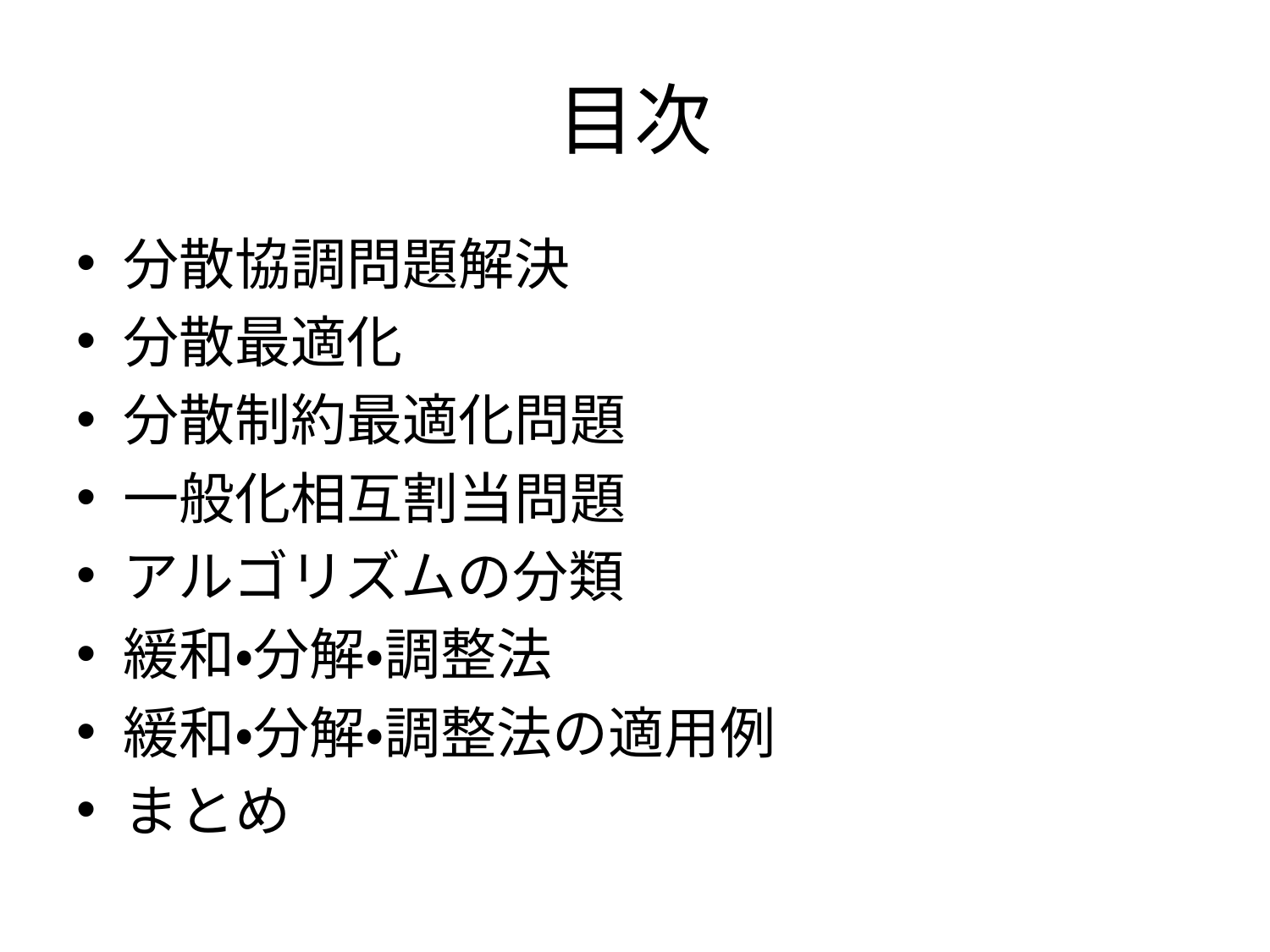

# 目次
分散協調問題解決
分散最適化
分散制約最適化問題
一般化相互割当問題
アルゴリズムの分類
緩和・分解・調整法
緩和・分解・調整法の適用例
まとめ